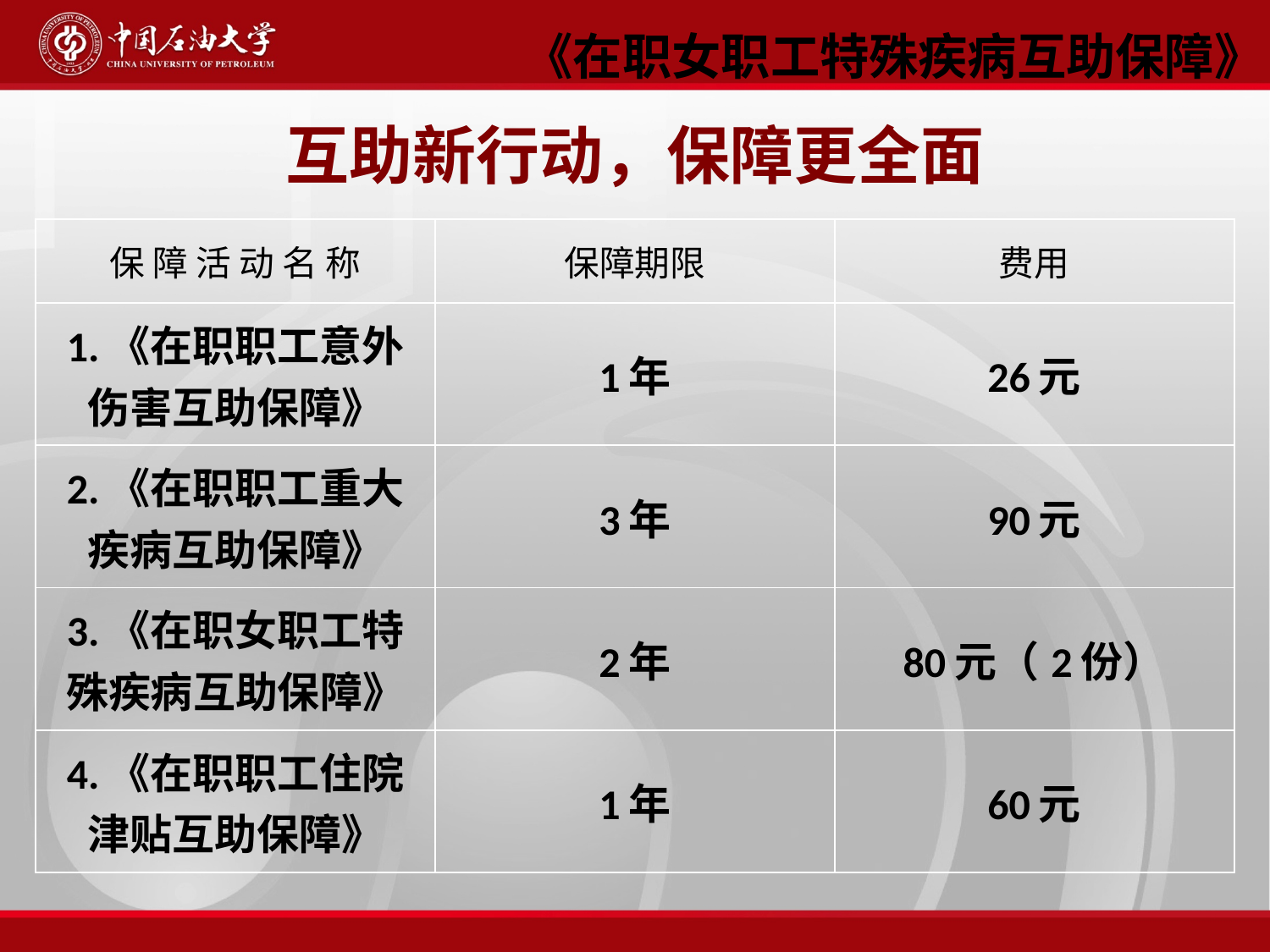

《在职女职工特殊疾病互助保障》
# 互助新行动，保障更全面
| 保 障 活 动 名 称 | 保障期限 | 费用 |
| --- | --- | --- |
| 1.《在职职工意外伤害互助保障》 | 1年 | 26元 |
| 2.《在职职工重大疾病互助保障》 | 3年 | 90元 |
| 3.《在职女职工特殊疾病互助保障》 | 2年 | 80元（2份） |
| 4.《在职职工住院津贴互助保障》 | 1年 | 60元 |